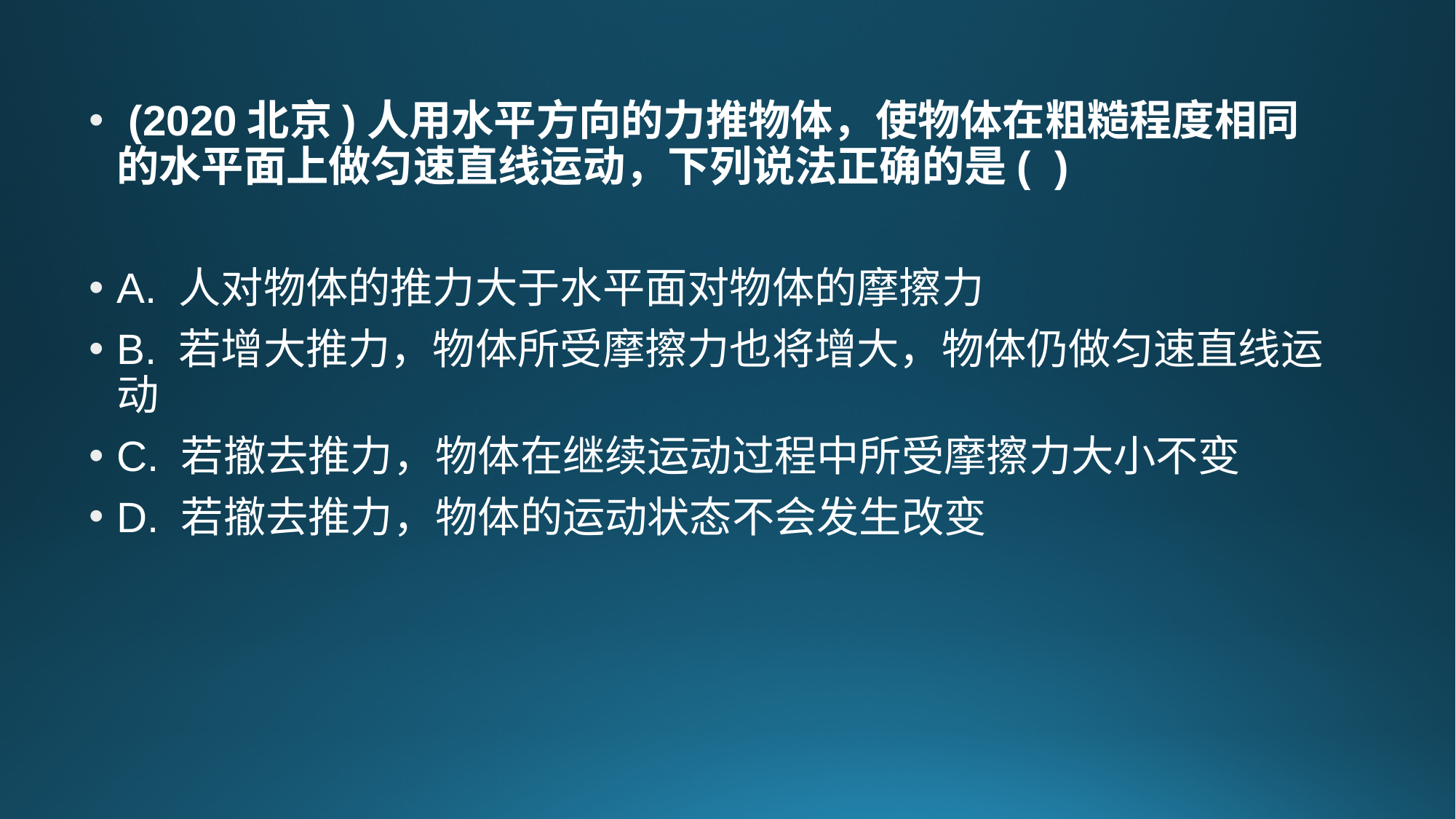

(2020北京)人用水平方向的力推物体，使物体在粗糙程度相同的水平面上做匀速直线运动，下列说法正确的是(  )

A. 人对物体的推力大于水平面对物体的摩擦力
B. 若增大推力，物体所受摩擦力也将增大，物体仍做匀速直线运动
C. 若撤去推力，物体在继续运动过程中所受摩擦力大小不变
D. 若撤去推力，物体的运动状态不会发生改变